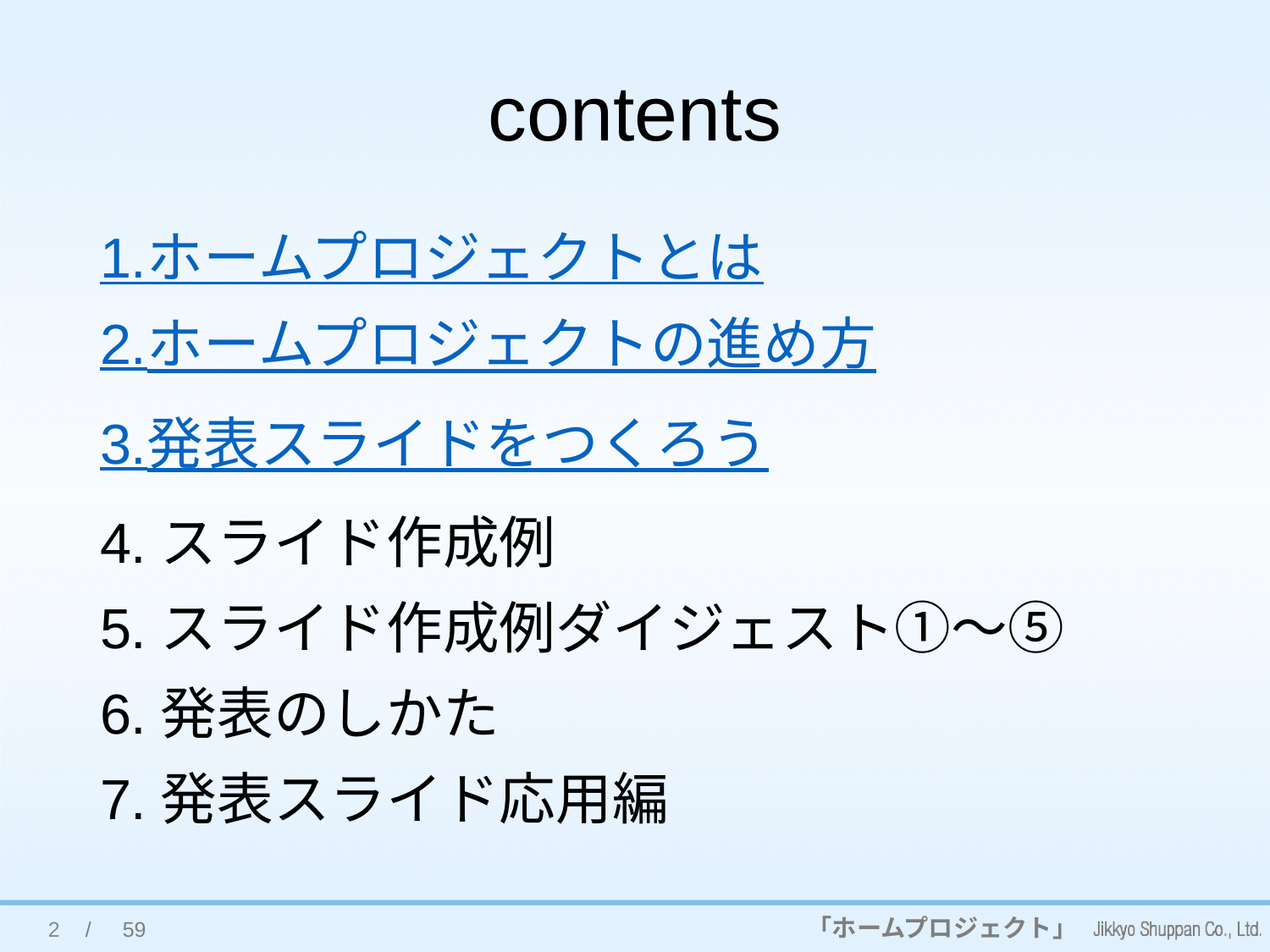

# contents
1.ホームプロジェクトとは
2.ホームプロジェクトの進め方
3.発表スライドをつくろう
4.スライド作成例
5.スライド作成例ダイジェスト①～⑤
6.発表のしかた
7.発表スライド応用編

2